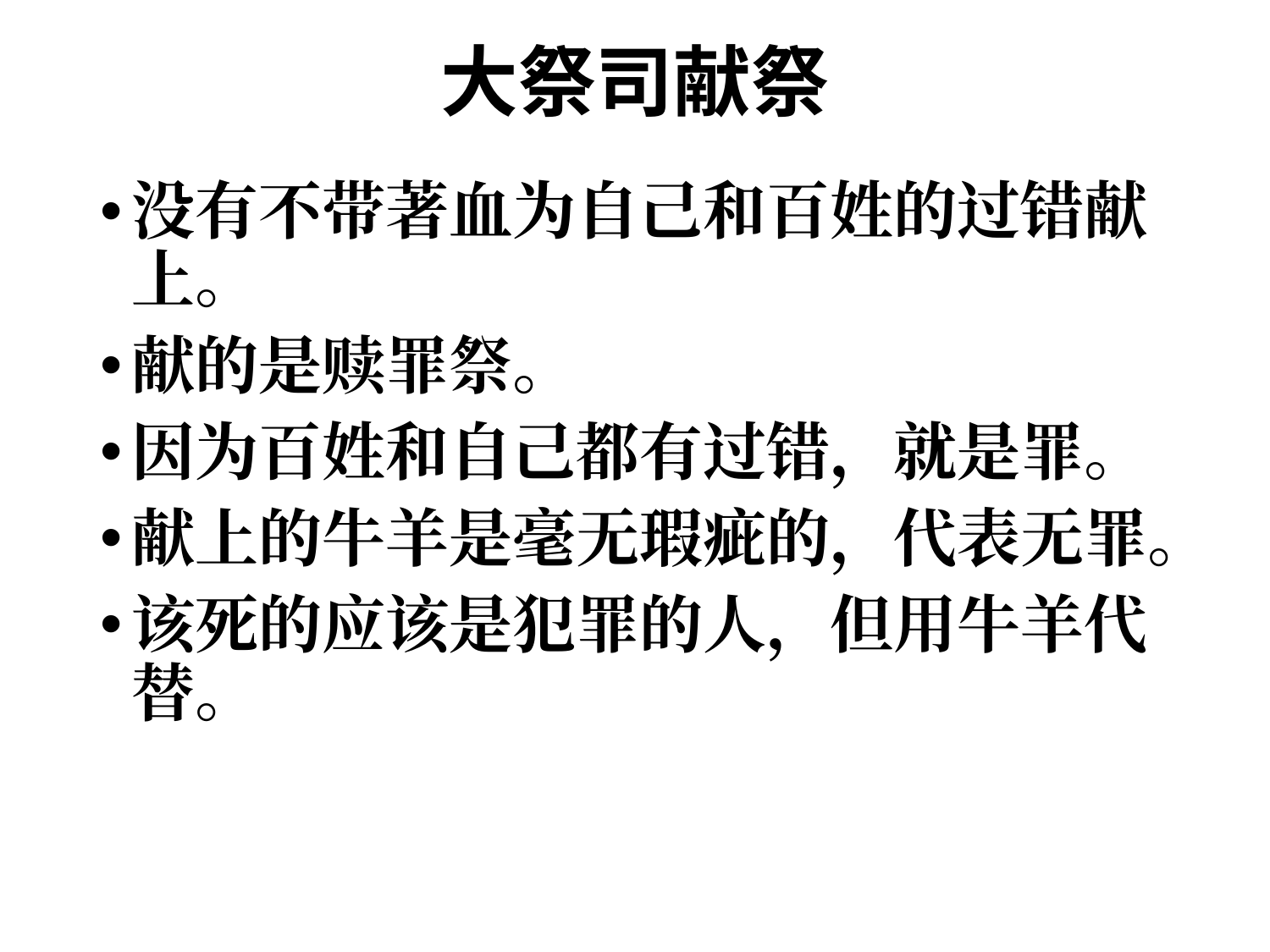

# 大祭司献祭
没有不带著血为自己和百姓的过错献上。
献的是赎罪祭。
因为百姓和自己都有过错，就是罪。
献上的牛羊是毫无瑕疵的，代表无罪。
该死的应该是犯罪的人，但用牛羊代替。